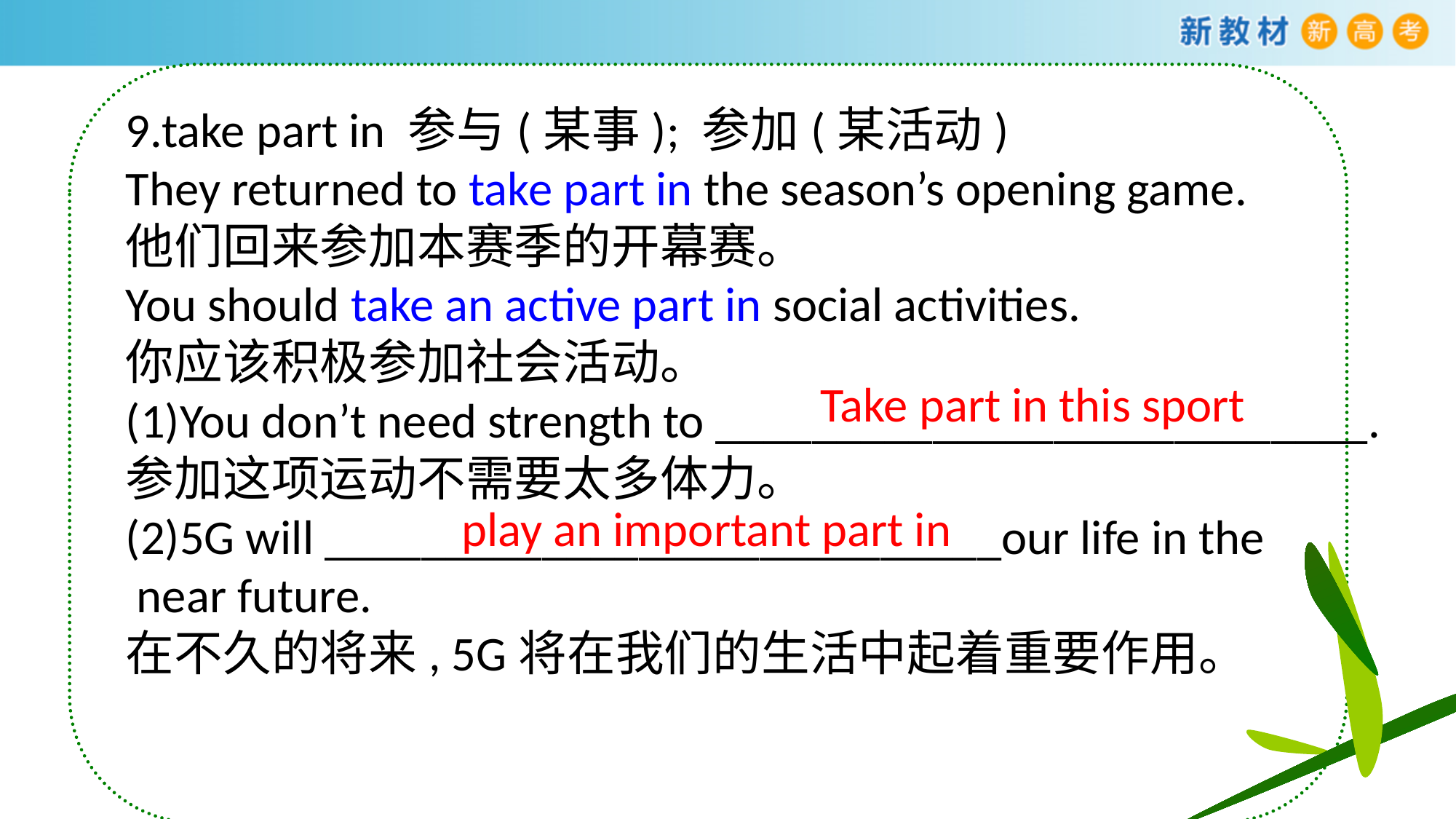

9.take part in 参与(某事); 参加(某活动)
They returned to take part in the season’s opening game.
他们回来参加本赛季的开幕赛。
You should take an active part in social activities.
你应该积极参加社会活动。
(1)You don’t need strength to ___________________________.
参加这项运动不需要太多体力。
(2)5G will ____________________________our life in the
 near future.
在不久的将来, 5G将在我们的生活中起着重要作用。

Take part in this sport
play an important part in